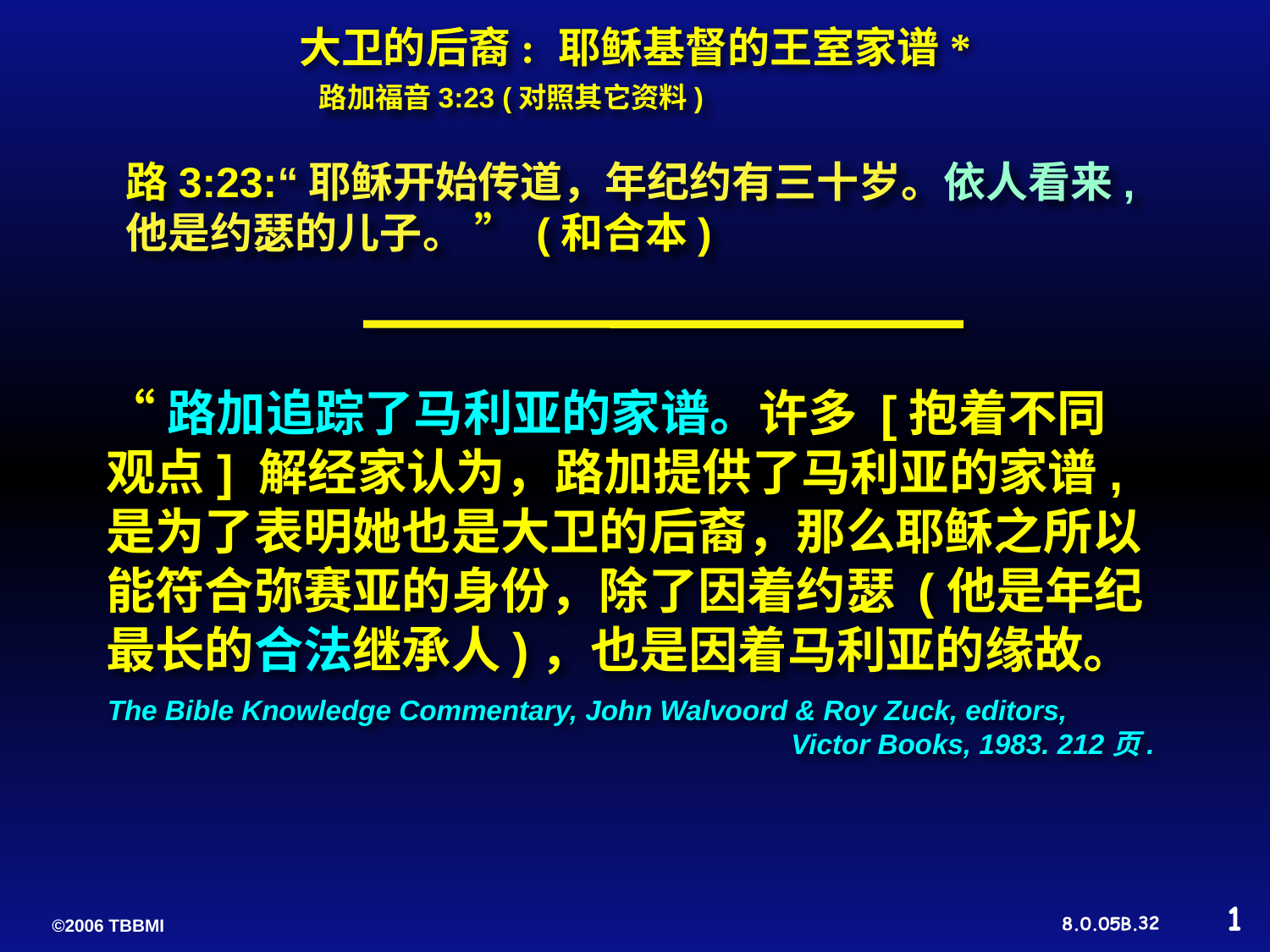

大卫的后裔:  耶稣基督的王室家谱*
路加福音3:23 (对照其它资料)
路3:23:“耶稣开始传道，年纪约有三十岁。依人看来, 他是约瑟的儿子。 ” (和合本)

“路加追踪了马利亚的家谱。许多 [抱着不同观点] 解经家认为，路加提供了马利亚的家谱,是为了表明她也是大卫的后裔，那么耶稣之所以能符合弥赛亚的身份，除了因着约瑟 (他是年纪最长的合法继承人)，也是因着马利亚的缘故。
The Bible Knowledge Commentary, John Walvoord & Roy Zuck, editors,                                      Victor Books, 1983. 212页.

1

32